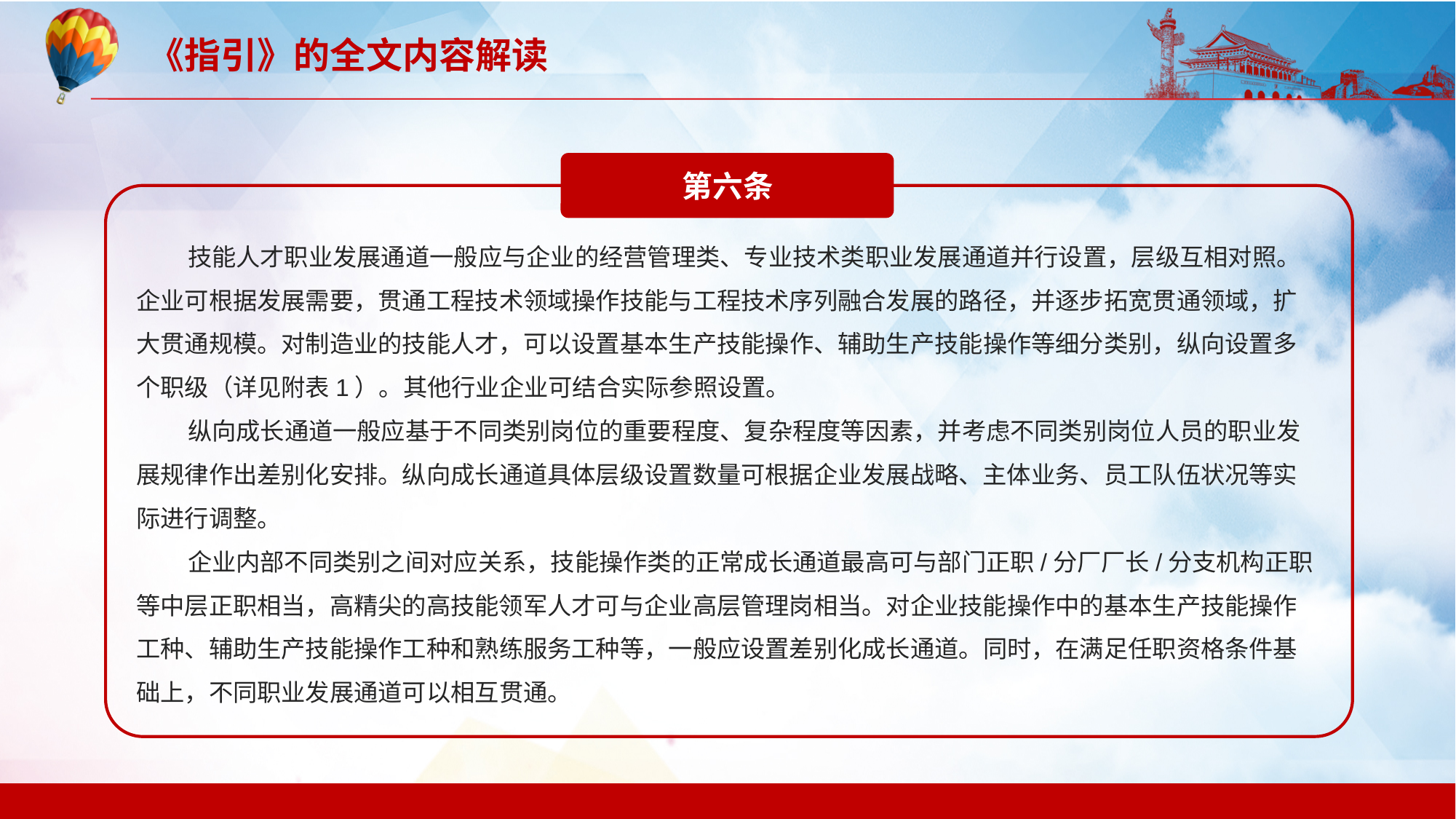

第六条

技能人才职业发展通道一般应与企业的经营管理类、专业技术类职业发展通道并行设置，层级互相对照。企业可根据发展需要，贯通工程技术领域操作技能与工程技术序列融合发展的路径，并逐步拓宽贯通领域，扩大贯通规模。对制造业的技能人才，可以设置基本生产技能操作、辅助生产技能操作等细分类别，纵向设置多个职级（详见附表1）。其他行业企业可结合实际参照设置。
纵向成长通道一般应基于不同类别岗位的重要程度、复杂程度等因素，并考虑不同类别岗位人员的职业发展规律作出差别化安排。纵向成长通道具体层级设置数量可根据企业发展战略、主体业务、员工队伍状况等实际进行调整。
企业内部不同类别之间对应关系，技能操作类的正常成长通道最高可与部门正职/分厂厂长/分支机构正职等中层正职相当，高精尖的高技能领军人才可与企业高层管理岗相当。对企业技能操作中的基本生产技能操作工种、辅助生产技能操作工种和熟练服务工种等，一般应设置差别化成长通道。同时，在满足任职资格条件基础上，不同职业发展通道可以相互贯通。